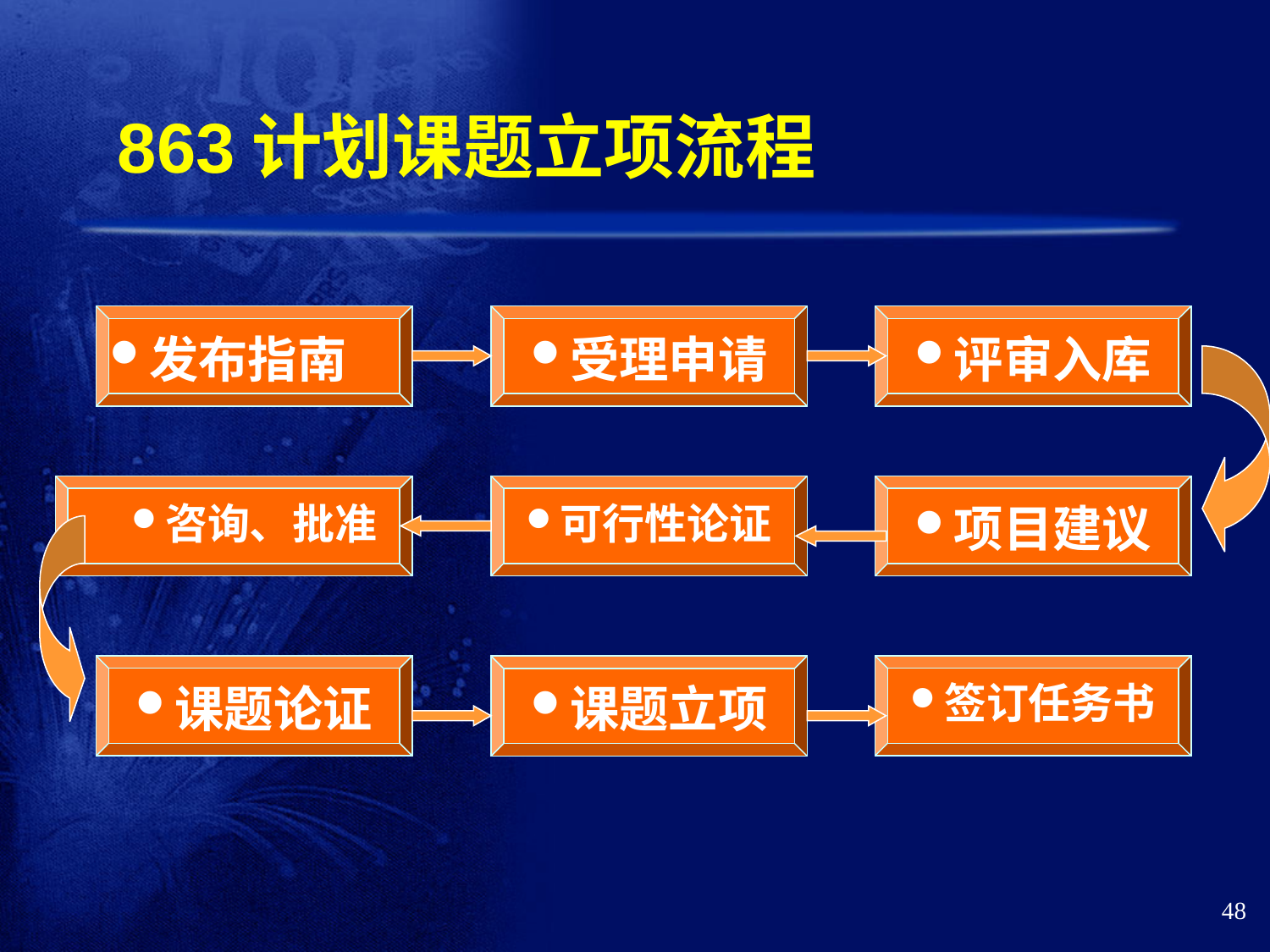

863计划课题立项流程

发布指南

受理申请

评审入库

咨询、批准

可行性论证

项目建议

课题论证

签订任务书

课题立项

48